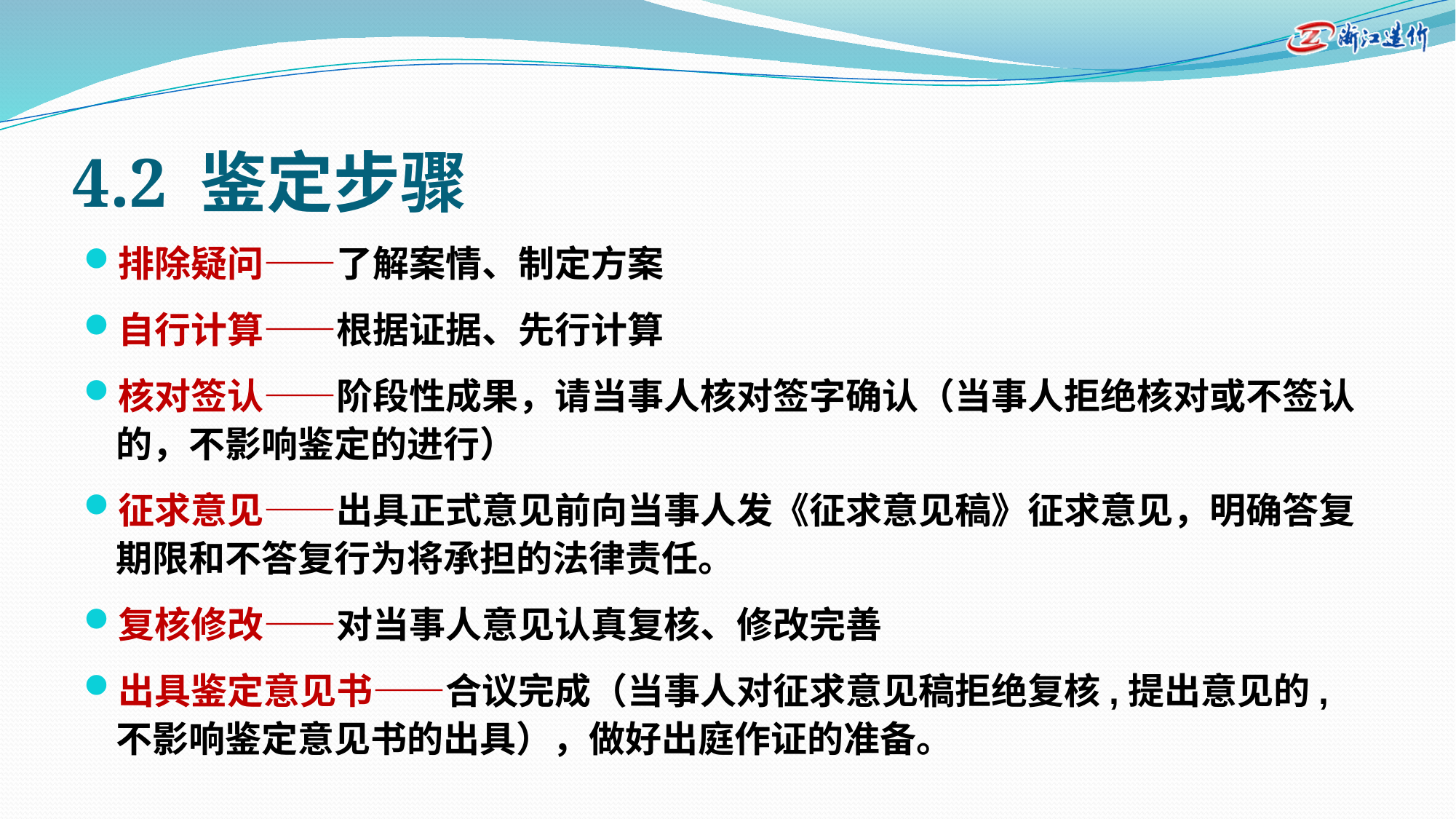

# 4.2 鉴定步骤
排除疑问——了解案情、制定方案
自行计算——根据证据、先行计算
核对签认——阶段性成果，请当事人核对签字确认（当事人拒绝核对或不签认的，不影响鉴定的进行）
征求意见——出具正式意见前向当事人发《征求意见稿》征求意见，明确答复期限和不答复行为将承担的法律责任。
复核修改——对当事人意见认真复核、修改完善
出具鉴定意见书——合议完成（当事人对征求意见稿拒绝复核,提出意见的,不影响鉴定意见书的出具），做好出庭作证的准备。